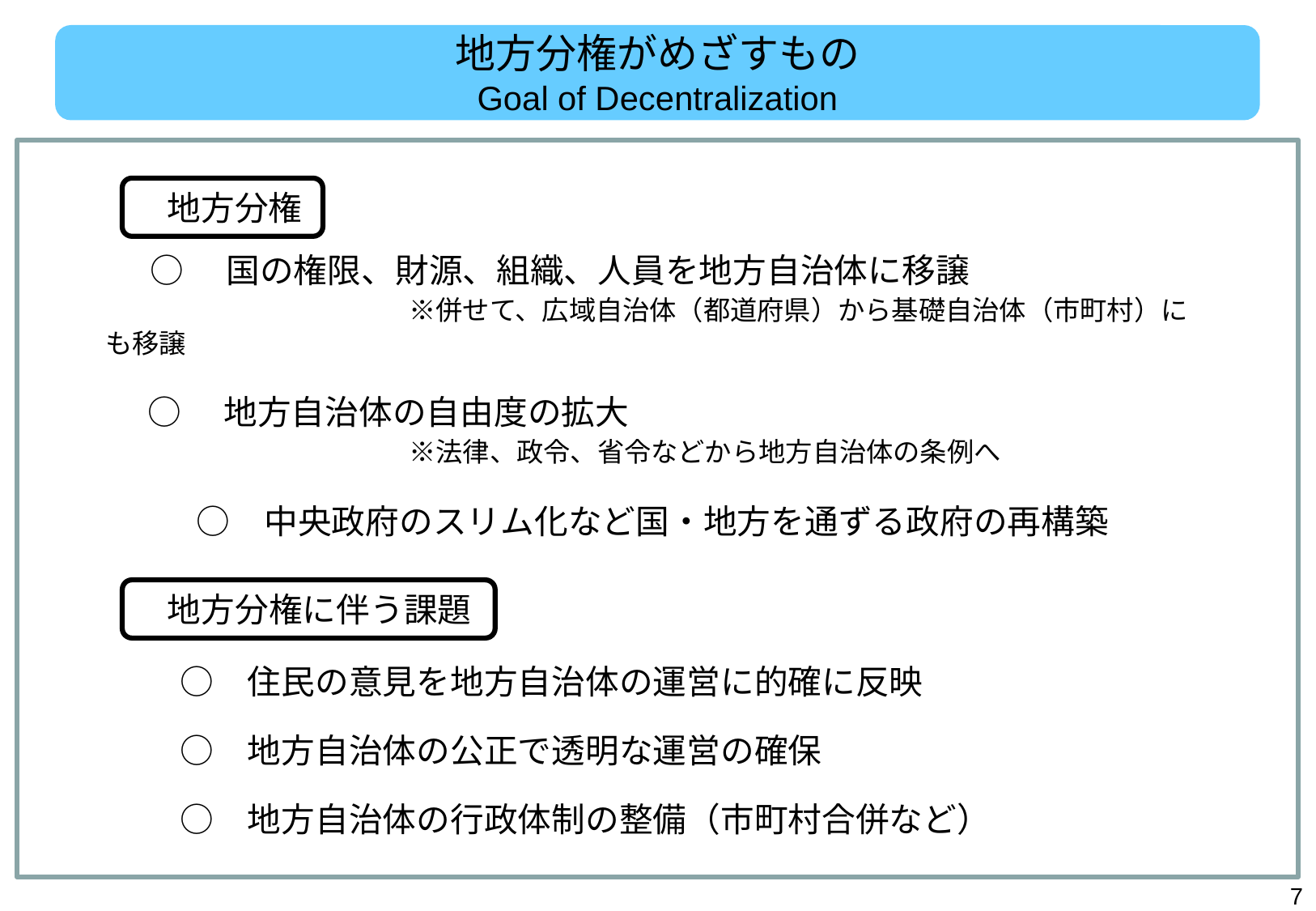

地方分権がめざすもの
Goal of Decentralization

　地方分権

      ○　国の権限、財源、組織、人員を地方自治体に移譲
　　　　　　　　　　※併せて、広域自治体（都道府県）から基礎自治体（市町村）にも移譲

       ○　地方自治体の自由度の拡大
　　　　　　　　　　※法律、政令、省令などから地方自治体の条例へ

　　　○　中央政府のスリム化など国・地方を通ずる政府の再構築

　地方分権に伴う課題

　　  ○　住民の意見を地方自治体の運営に的確に反映

　　  ○　地方自治体の公正で透明な運営の確保

　　  ○　地方自治体の行政体制の整備（市町村合併など）
7